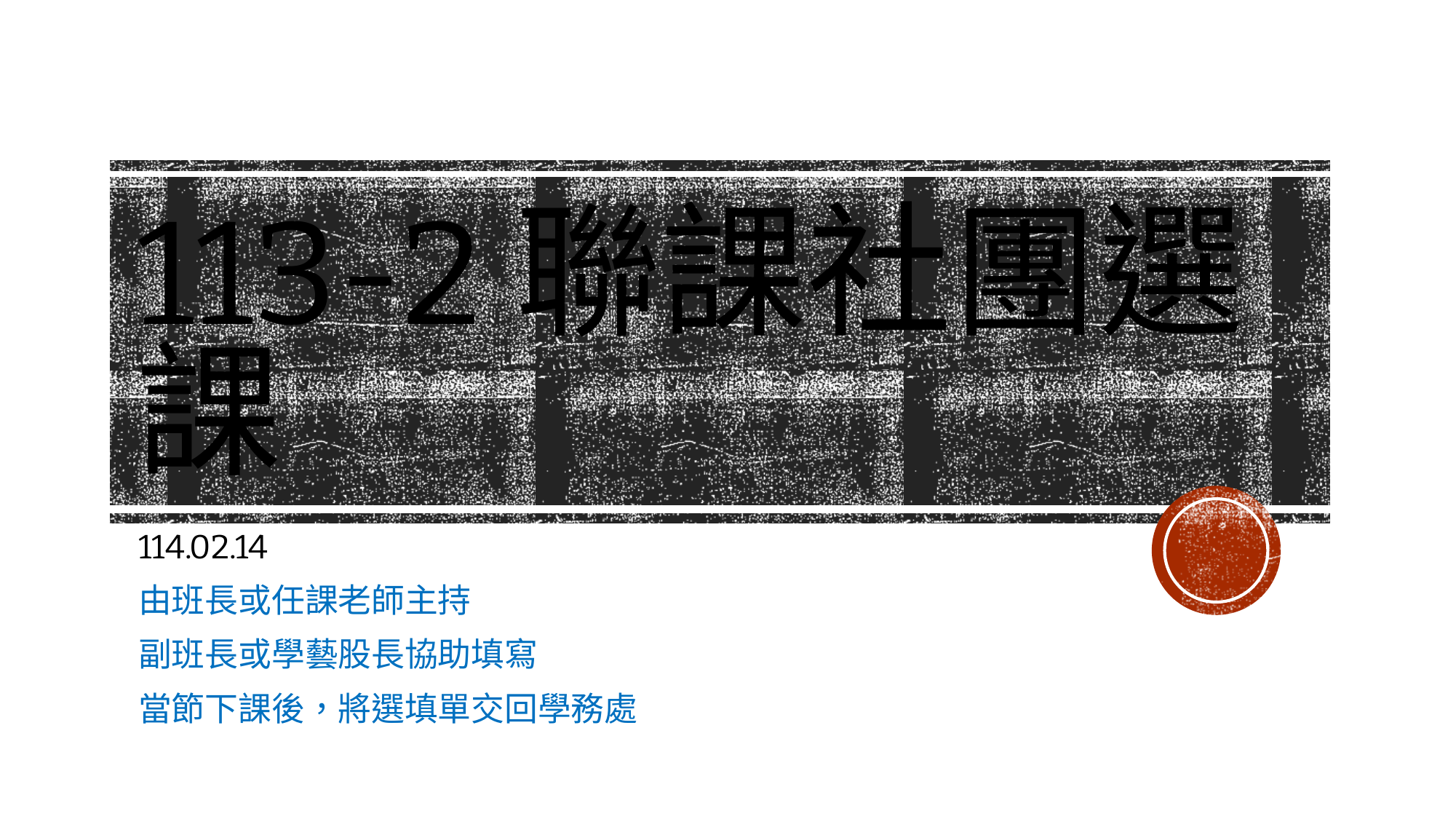

# 113-2聯課社團選課
114.02.14
由班長或任課老師主持
副班長或學藝股長協助填寫
當節下課後，將選填單交回學務處